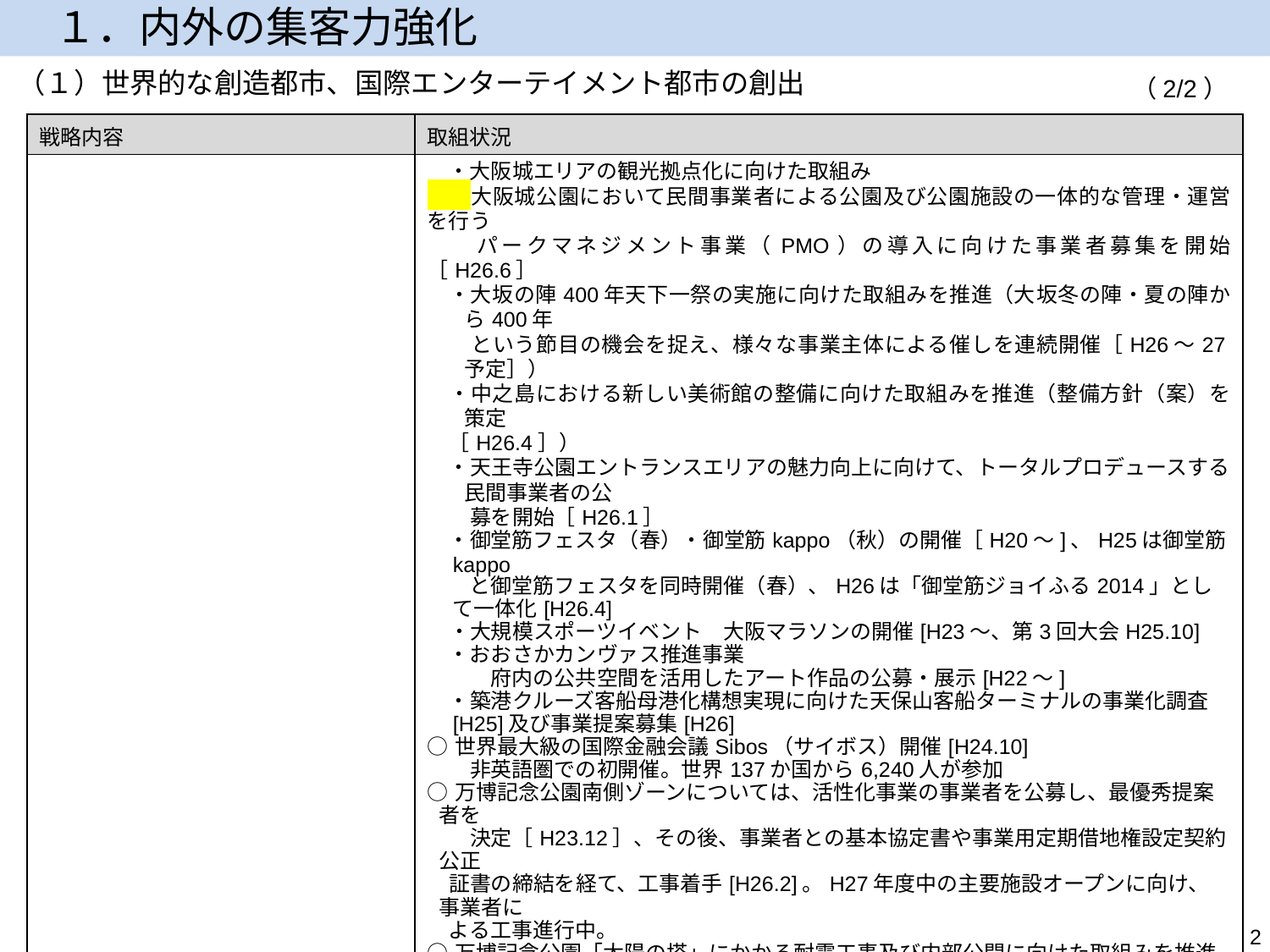

１．内外の集客力強化
（１）世界的な創造都市、国際エンターテイメント都市の創出
（2/2）
| 戦略内容 | 取組状況 |
| --- | --- |
|  | ・大阪城エリアの観光拠点化に向けた取組み 　　大阪城公園において民間事業者による公園及び公園施設の一体的な管理・運営を行う　 　　パークマネジメント事業（PMO）の導入に向けた事業者募集を開始［H26.6］ 　・大坂の陣400年天下一祭の実施に向けた取組みを推進（大坂冬の陣・夏の陣から400年 　　という節目の機会を捉え、様々な事業主体による催しを連続開催［H26～27予定］） 　・中之島における新しい美術館の整備に向けた取組みを推進（整備方針（案）を策定 　［H26.4］）　 　・天王寺公園エントランスエリアの魅力向上に向けて、トータルプロデュースする民間事業者の公 　　募を開始［H26.1］ 　・御堂筋フェスタ（春）・御堂筋kappo（秋）の開催［H20～]、H25は御堂筋kappo 　　と御堂筋フェスタを同時開催（春）、H26は「御堂筋ジョイふる2014」として一体化[H26.4] 　・大規模スポーツイベント　大阪マラソンの開催[H23～、第3回大会H25.10] 　・おおさかカンヴァス推進事業 　　　府内の公共空間を活用したアート作品の公募・展示[H22～] 　・築港クルーズ客船母港化構想実現に向けた天保山客船ターミナルの事業化調査[H25]及び事業提案募集[H26] ○世界最大級の国際金融会議Sibos（サイボス）開催[H24.10] 　　非英語圏での初開催。世界137か国から6,240人が参加 ○万博記念公園南側ゾーンについては、活性化事業の事業者を公募し、最優秀提案者を　 　　決定［H23.12］、その後、事業者との基本協定書や事業用定期借地権設定契約公正　 　証書の締結を経て、工事着手[H26.2]。H27年度中の主要施設オープンに向け、事業者に 　よる工事進行中。 ○万博記念公園「太陽の塔」にかかる耐震工事及び内部公開に向けた取組みを推進。 ○統合型リゾート（IR）については、大阪エンターテイメント都市構想推進検討会の開催 　　[H22.7～]、候補地検討調査の実施[H25～]、府民向けシンポジウム、アンケートの実施[H25]、大阪府市IR立地準備会議の設置[H25.12～]、基本コンセプト案とりまとめ[H26.4]を実施。実現には、法整備が必要であり、今後の動きを注視。 |
2